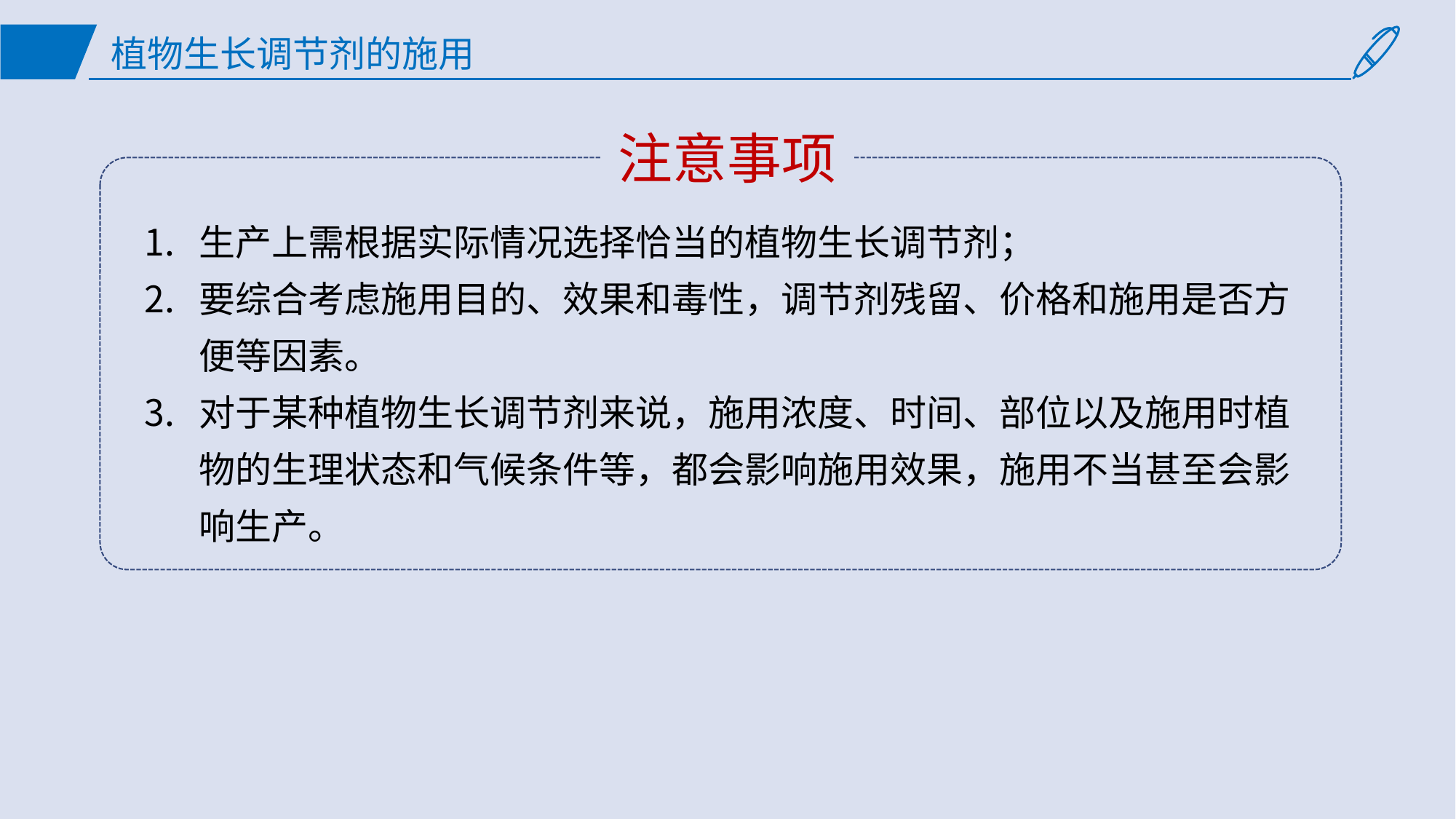

# 植物生长调节剂的施用
注意事项

生产上需根据实际情况选择恰当的植物生长调节剂；
要综合考虑施用目的、效果和毒性，调节剂残留、价格和施用是否方便等因素。
对于某种植物生长调节剂来说，施用浓度、时间、部位以及施用时植物的生理状态和气候条件等，都会影响施用效果，施用不当甚至会影响生产。